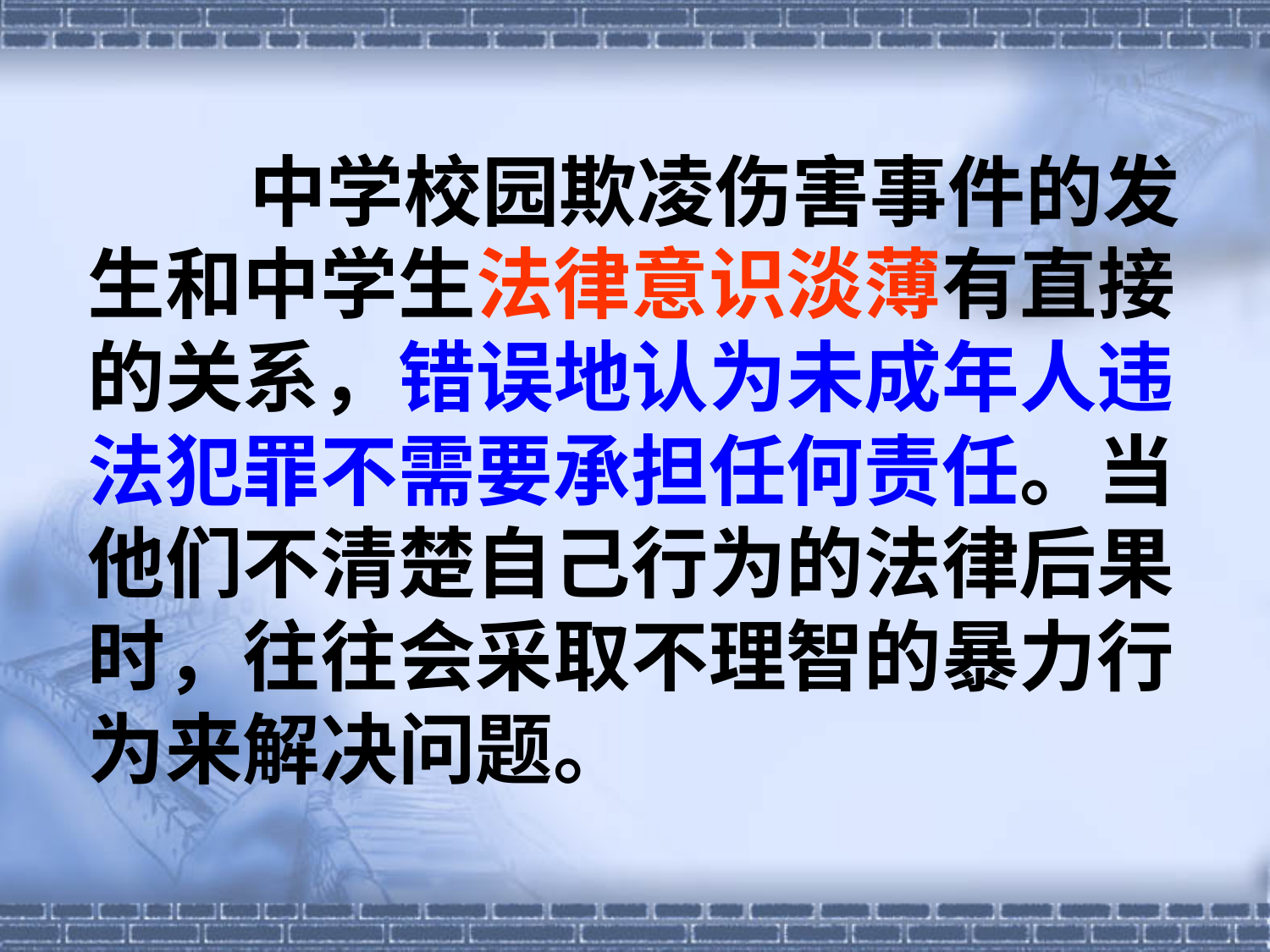

# 中学校园欺凌伤害事件的发生和中学生法律意识淡薄有直接的关系，错误地认为未成年人违法犯罪不需要承担任何责任。当他们不清楚自己行为的法律后果时，往往会采取不理智的暴力行为来解决问题。